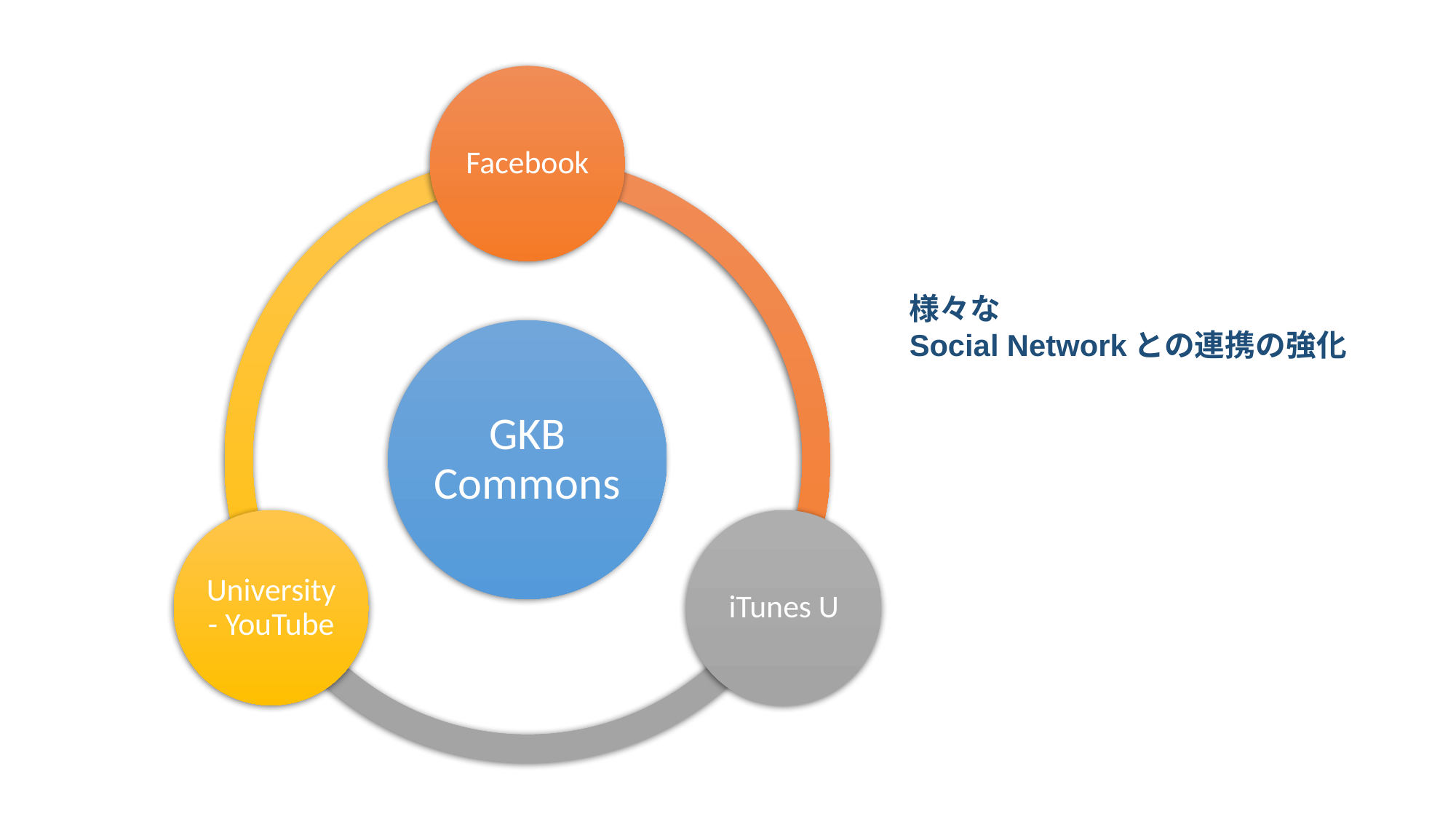

GKB Commons
Facebook
iTunes U
University - YouTube
様々な
Social Networkとの連携の強化